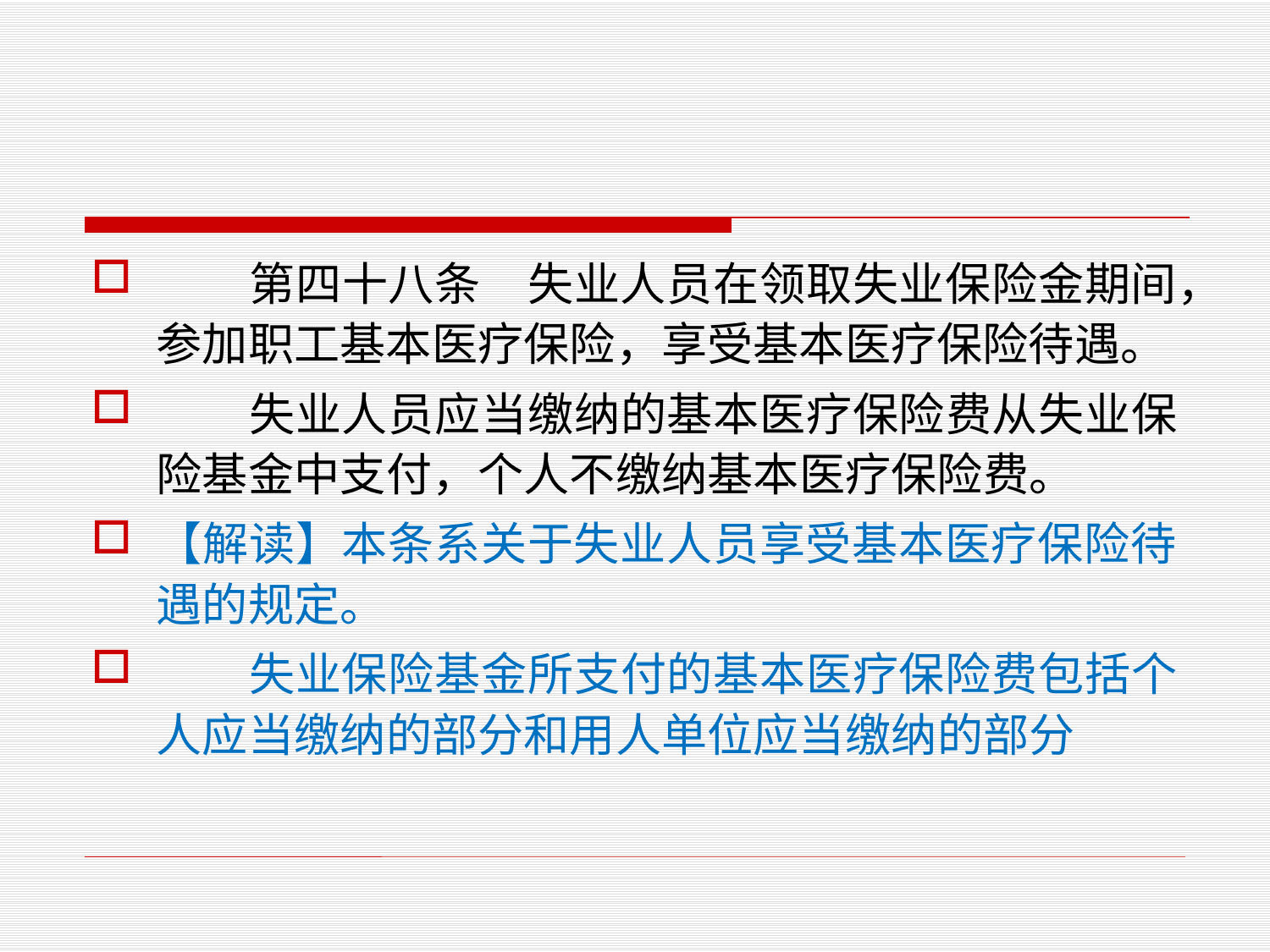

第四十八条　失业人员在领取失业保险金期间，参加职工基本医疗保险，享受基本医疗保险待遇。
　　失业人员应当缴纳的基本医疗保险费从失业保险基金中支付，个人不缴纳基本医疗保险费。
【解读】本条系关于失业人员享受基本医疗保险待遇的规定。
　　失业保险基金所支付的基本医疗保险费包括个人应当缴纳的部分和用人单位应当缴纳的部分